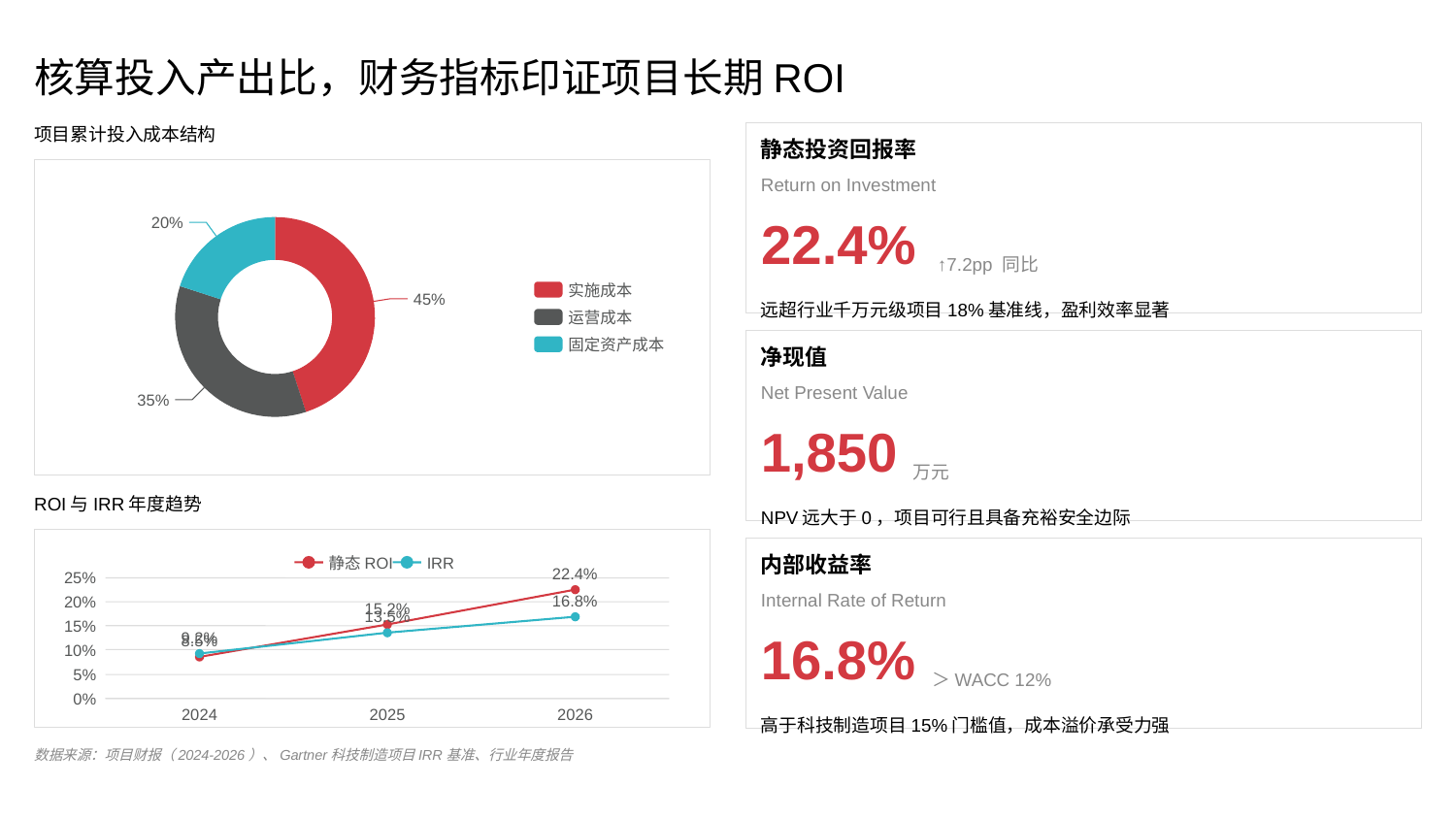

核算投入产出比，财务指标印证项目长期ROI

项目累计投入成本结构
静态投资回报率

Return on Investment
22.4%
20%

↑7.2pp 同比

实施成本

45%

远超行业千万元级项目18%基准线，盈利效率显著
运营成本

固定资产成本

净现值
Net Present Value

35%
1,850
万元
ROI与IRR年度趋势
NPV远大于0，项目可行且具备充裕安全边际

内部收益率
静态ROI
IRR

22.4%
25%

Internal Rate of Return

16.8%
20%
15.2%

13.5%

15%

16.8%

9.2%

8.5%
10%

5%
＞WACC 12%

0%

2024
2025
2026
高于科技制造项目15%门槛值，成本溢价承受力强
数据来源：项目财报（2024-2026）、Gartner科技制造项目IRR基准、行业年度报告